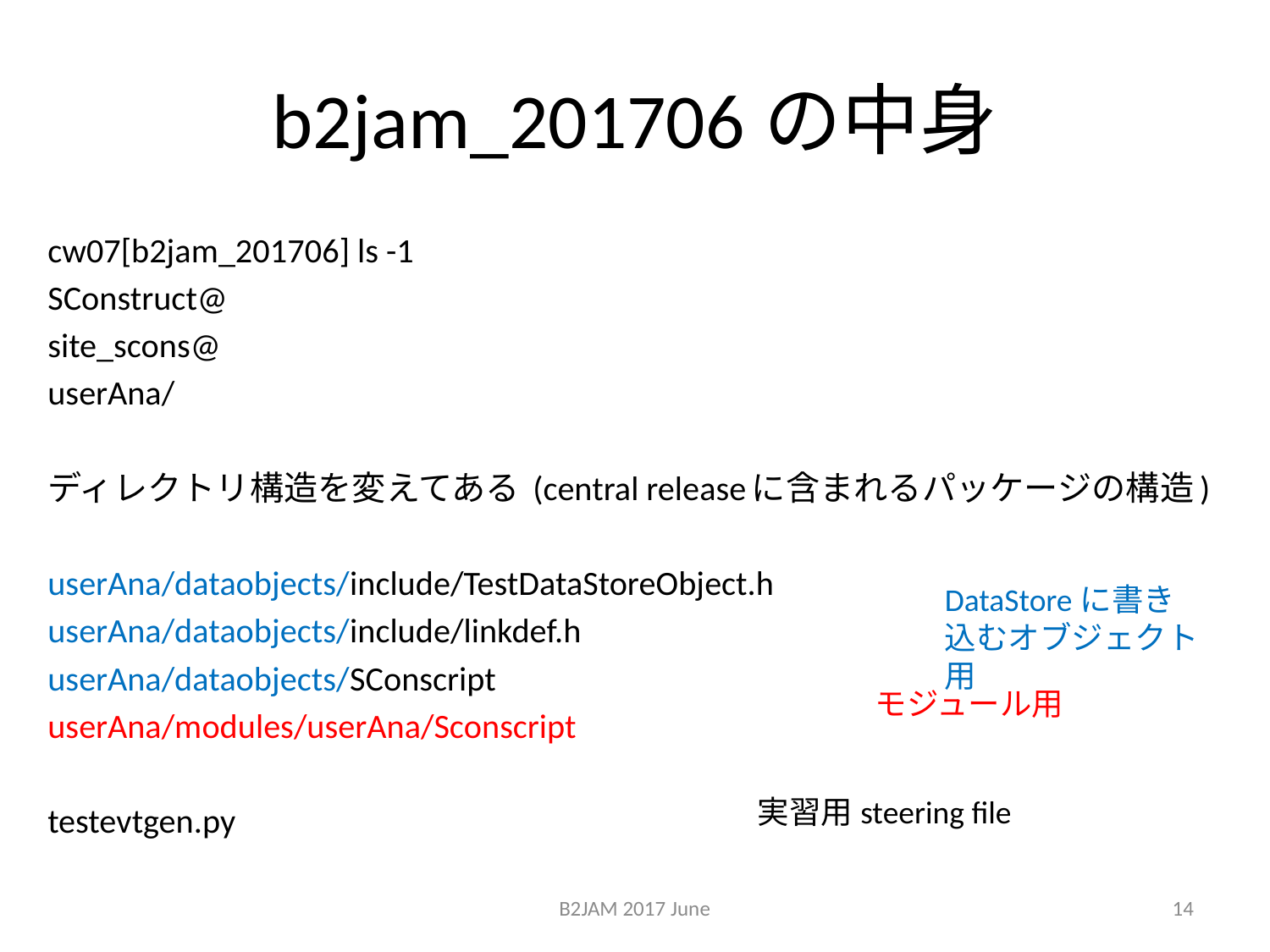

# b2jam_201706の中身
cw07[b2jam_201706] ls -1
SConstruct@
site_scons@
userAna/

ディレクトリ構造を変えてある (central releaseに含まれるパッケージの構造)

userAna/dataobjects/include/TestDataStoreObject.h
userAna/dataobjects/include/linkdef.h
userAna/dataobjects/SConscript
userAna/modules/userAna/Sconscript

testevtgen.py

DataStoreに書き込むオブジェクト用
モジュール用
実習用steering file
B2JAM 2017 June
14